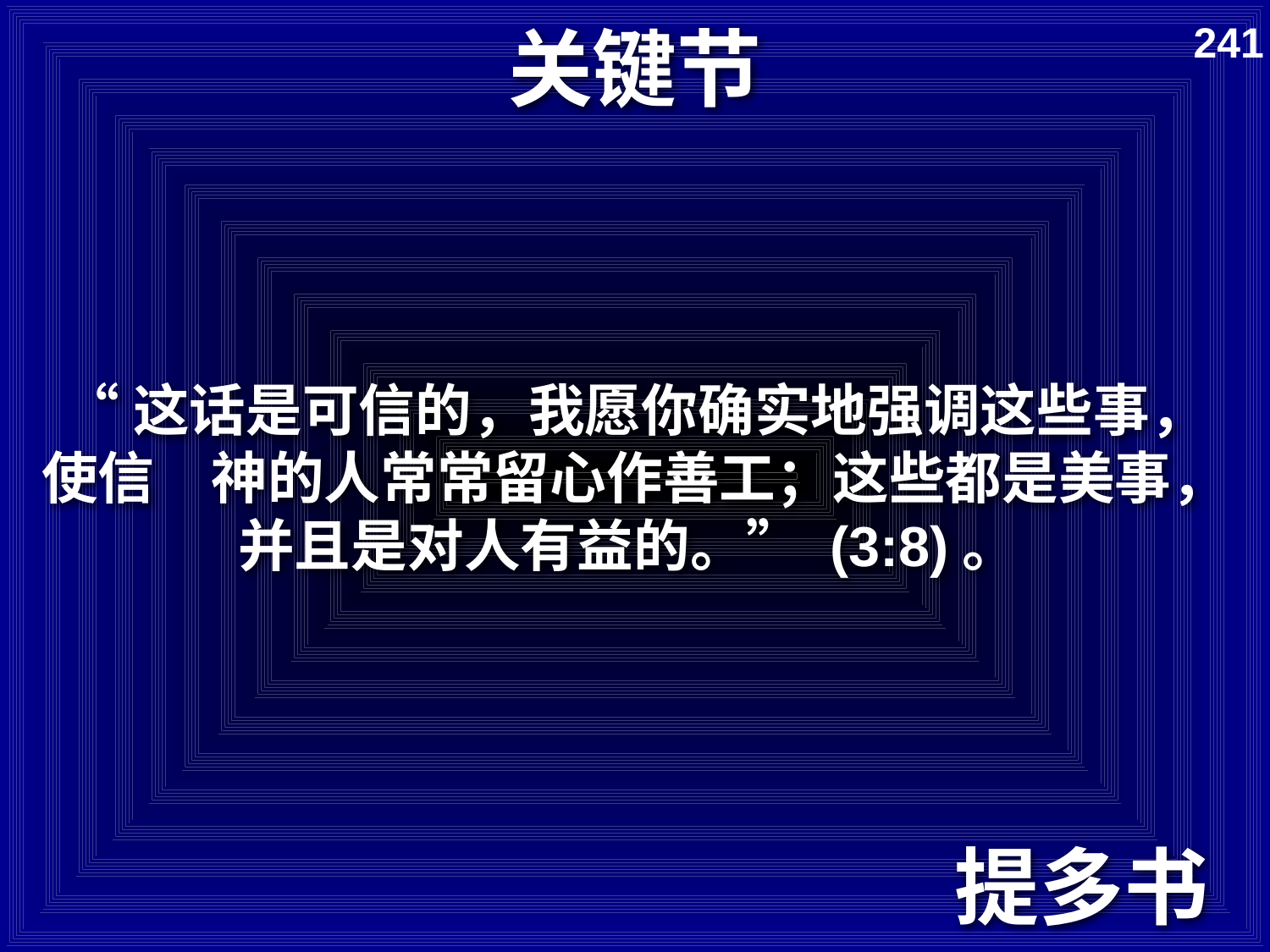

# 关键节
241

“这话是可信的，我愿你确实地强调这些事，
使信　神的人常常留心作善工；这些都是美事，
并且是对人有益的。” (3:8)。
提多书